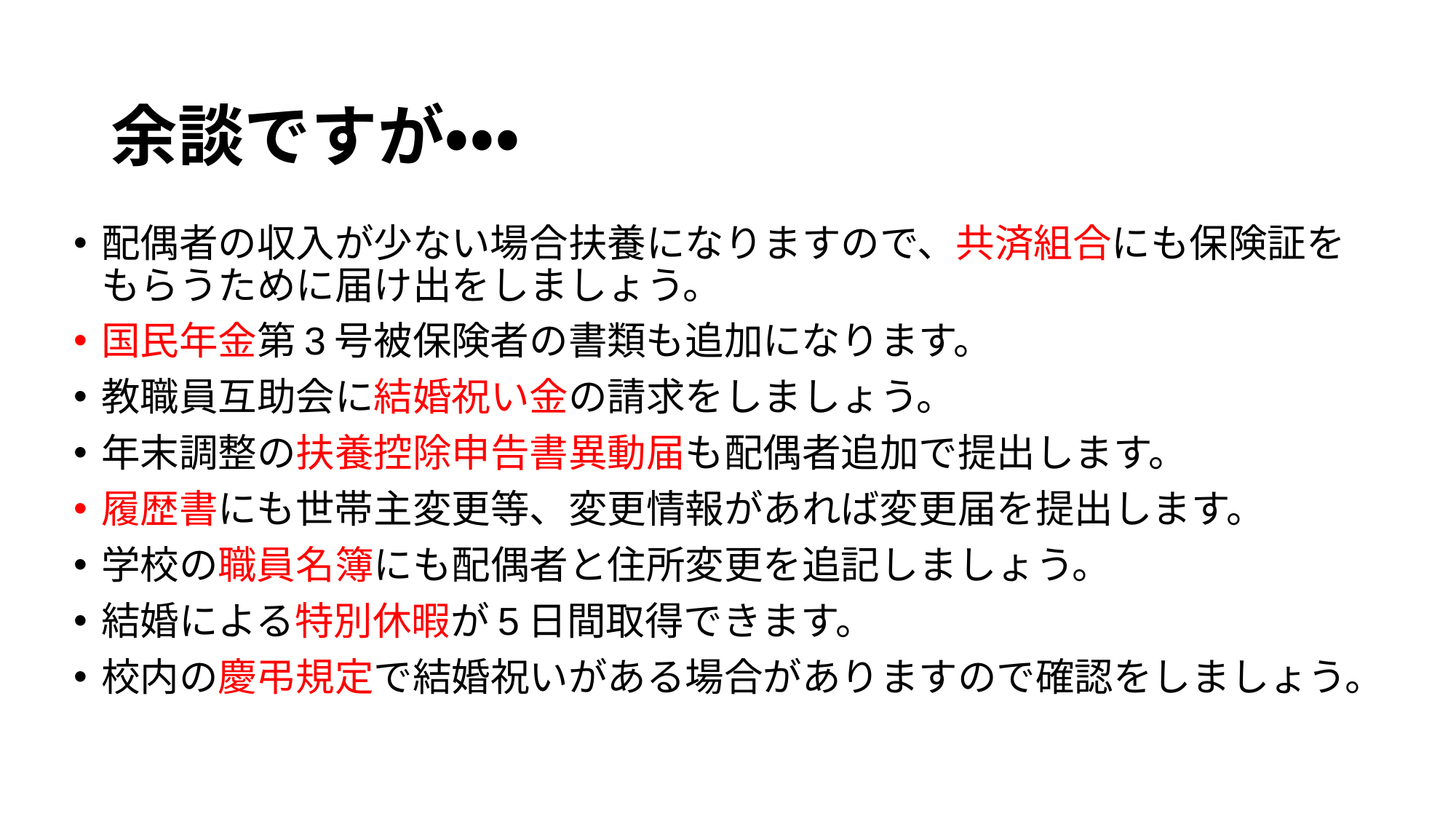

# 余談ですが・・・
配偶者の収入が少ない場合扶養になりますので、共済組合にも保険証をもらうために届け出をしましょう。
国民年金第3号被保険者の書類も追加になります。
教職員互助会に結婚祝い金の請求をしましょう。
年末調整の扶養控除申告書異動届も配偶者追加で提出します。
履歴書にも世帯主変更等、変更情報があれば変更届を提出します。
学校の職員名簿にも配偶者と住所変更を追記しましょう。
結婚による特別休暇が5日間取得できます。
校内の慶弔規定で結婚祝いがある場合がありますので確認をしましょう。